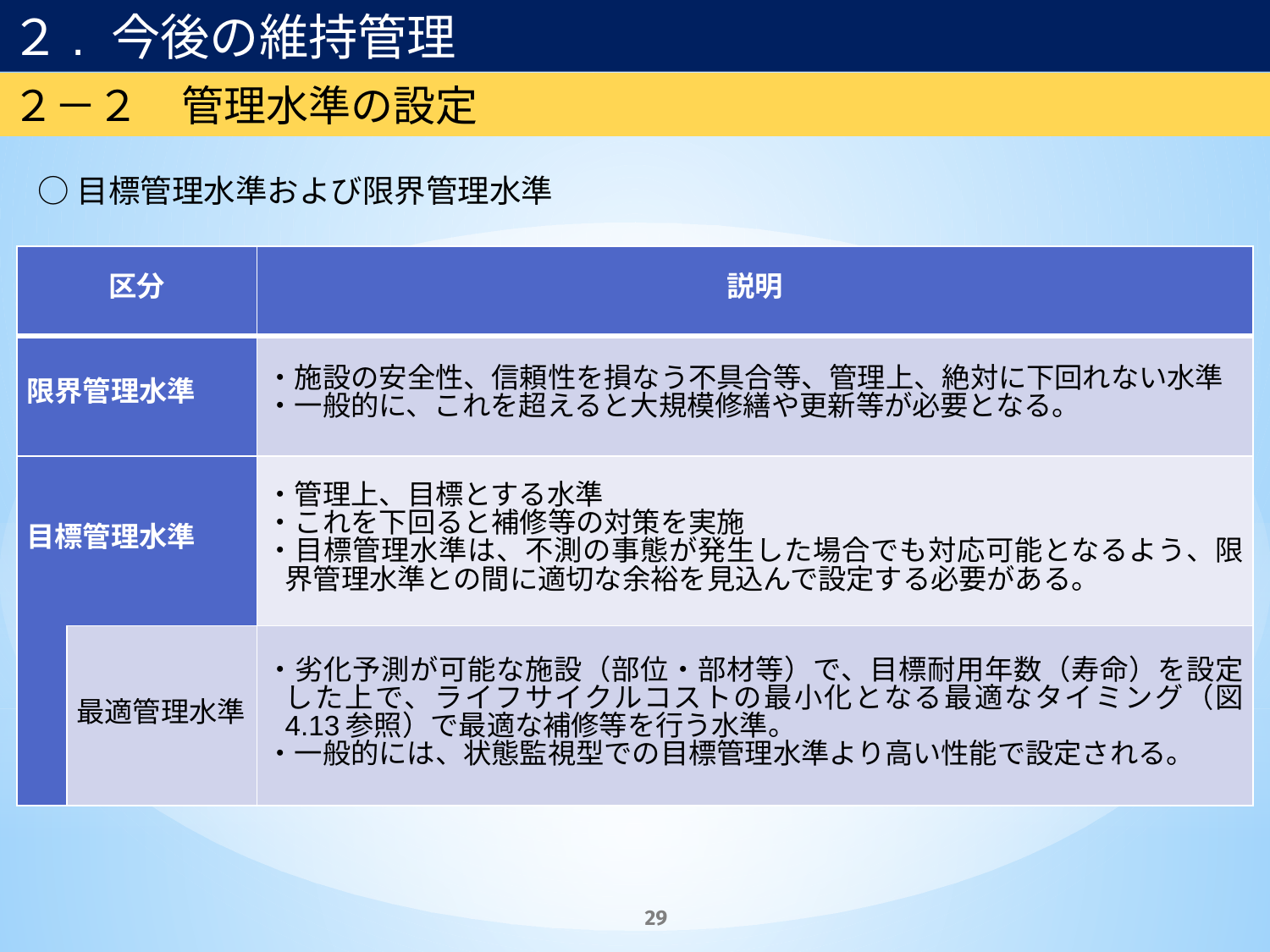

２. 今後の維持管理
２－２　管理水準の設定
○目標管理水準および限界管理水準
| 区分 |  | 説明 |
| --- | --- | --- |
| 限界管理水準 |  | ・施設の安全性、信頼性を損なう不具合等、管理上、絶対に下回れない水準 ・一般的に、これを超えると大規模修繕や更新等が必要となる。 |
| 目標管理水準 |  | ・管理上、目標とする水準 ・これを下回ると補修等の対策を実施 ・目標管理水準は、不測の事態が発生した場合でも対応可能となるよう、限界管理水準との間に適切な余裕を見込んで設定する必要がある。 |
|  | 最適管理水準 | ・劣化予測が可能な施設（部位・部材等）で、目標耐用年数（寿命）を設定した上で、ライフサイクルコストの最小化となる最適なタイミング（図 4.13参照）で最適な補修等を行う水準。 ・一般的には、状態監視型での目標管理水準より高い性能で設定される。 |
29